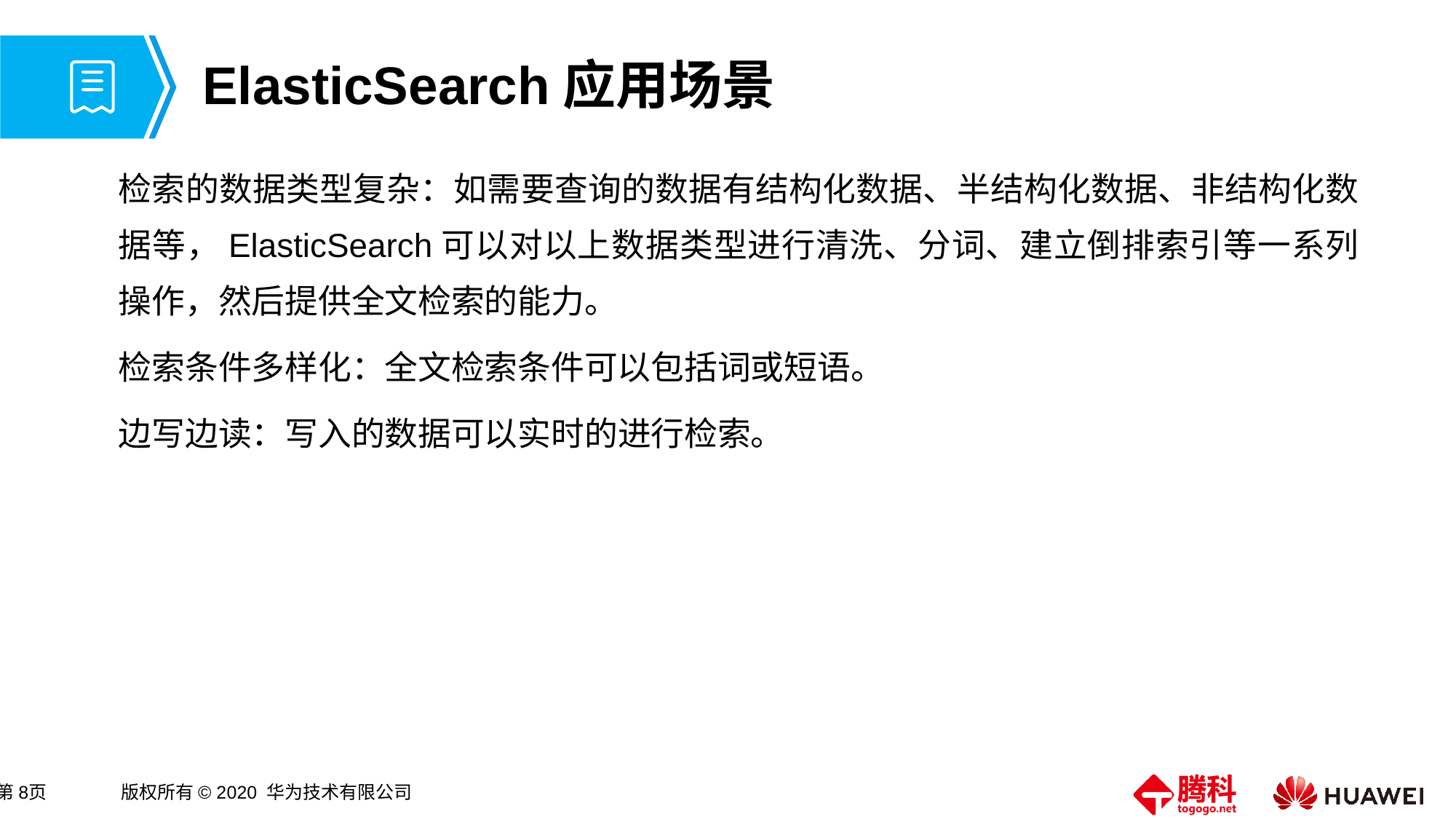

# ElasticSearch应用场景
检索的数据类型复杂：如需要查询的数据有结构化数据、半结构化数据、非结构化数据等，ElasticSearch可以对以上数据类型进行清洗、分词、建立倒排索引等一系列操作，然后提供全文检索的能力。
检索条件多样化：全文检索条件可以包括词或短语。
边写边读：写入的数据可以实时的进行检索。